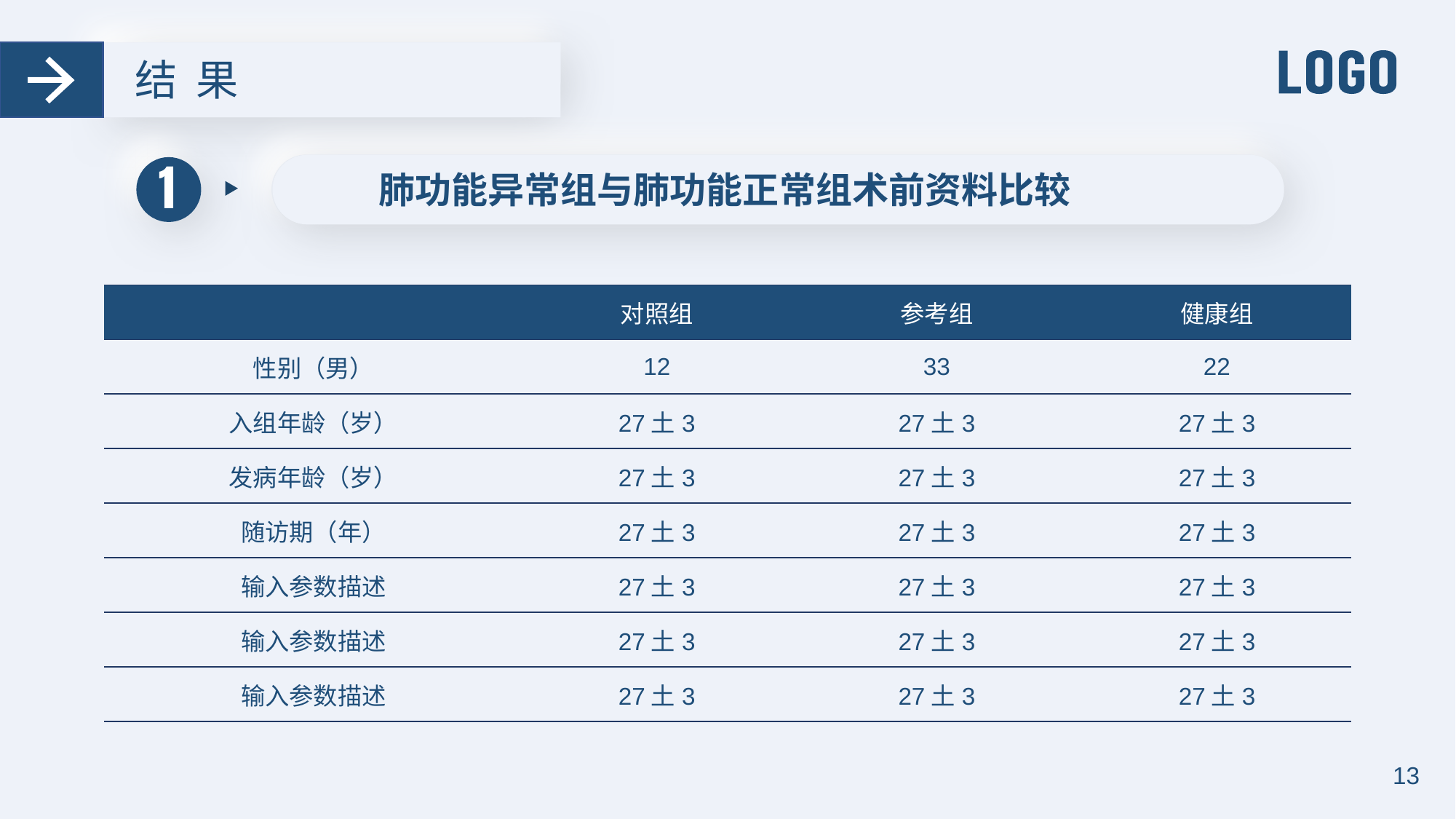

结  果

1

肺功能异常组与肺功能正常组术前资料比较
|  | 对照组 | 参考组 | 健康组 |
| --- | --- | --- | --- |
| 性别（男） | 12 | 33 | 22 |
| 入组年龄（岁） | 27土3 | 27土3 | 27土3 |
| 发病年龄（岁） | 27土3 | 27土3 | 27土3 |
| 随访期（年） | 27土3 | 27土3 | 27土3 |
| 输入参数描述 | 27土3 | 27土3 | 27土3 |
| 输入参数描述 | 27土3 | 27土3 | 27土3 |
| 输入参数描述 | 27土3 | 27土3 | 27土3 |